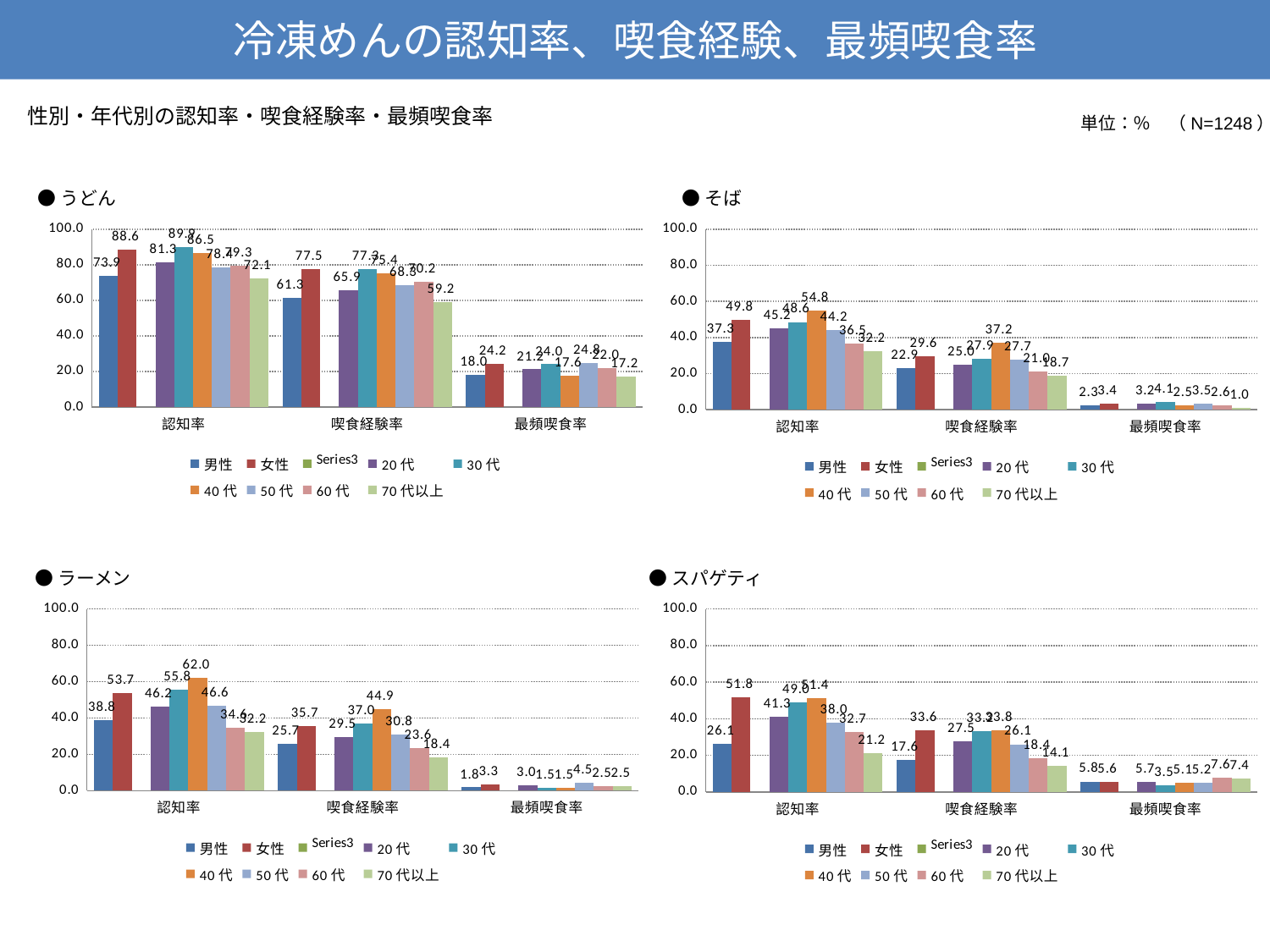

冷凍めんの認知率、喫食経験、最頻喫食率
性別・年代別の認知率・喫食経験率・最頻喫食率
単位：％　（N=1248）
●うどん
●そば

### Chart

| Category | 男性 | 女性 |  | 20代 | 30代 | 40代 | 50代 | 60代 | 70代以上 |
|---|---|---|---|---|---|---|---|---|---|
| 認知率 | 73.87820512820514 | 88.62179487179465 | None | 81.25 | 89.90384615384612 | 86.53846153846135 | 78.3653846153845 | 79.32692307692305 | 72.1153846153845 |
| 喫食経験率 | 61.2540192926045 | 77.491961414791 | None | 65.8653846153845 | 77.29468599033835 | 75.36231884057952 | 68.26923076923092 | 70.19230769230768 | 59.22330097087391 |
| 最頻喫食率 | 17.970049916805287 | 24.19354838709679 | None | 21.182266009852217 | 24.019607843137212 | 17.64705882352943 | 24.75247524752472 | 21.951219512195095 | 17.24137931034483 |

### Chart

| Category | 男性 | 女性 |  | 20代 | 30代 | 40代 | 50代 | 60代 | 70代以上 |
|---|---|---|---|---|---|---|---|---|---|
| 認知率 | 37.33974358974346 | 49.83974358974346 | None | 45.19230769230769 | 48.55769230769219 | 54.8076923076922 | 44.23076923076926 | 36.538461538461526 | 32.211538461538446 |
| 喫食経験率 | 22.940226171243886 | 29.64169381107492 | None | 25.0 | 27.941176470588207 | 37.19806763285026 | 27.669902912621325 | 20.975609756097562 | 18.7192118226601 |
| 最頻喫食率 | 2.253032928942808 | 3.3557046979865772 | None | 3.1914893617021276 | 4.081632653061233 | 2.512562814070352 | 3.5353535353535337 | 2.5510204081632617 | 1.0204081632653061 |
●ラーメン
●スパゲティ

### Chart

| Category | 男性 | 女性 |  | 20代 | 30代 | 40代 | 50代 | 60代 | 70代以上 |
|---|---|---|---|---|---|---|---|---|---|
| 認知率 | 38.78205128205131 | 53.685897435897324 | None | 46.15384615384599 | 55.76923076923078 | 62.019230769230774 | 46.63461538461539 | 34.61538461538454 | 32.211538461538446 |
| 喫食経験率 | 25.682182985553727 | 35.69131832797439 | None | 29.468599033816396 | 37.019230769230774 | 44.92753623188406 | 30.76923076923077 | 23.557692307692307 | 18.357487922705314 |
| 最頻喫食率 | 1.8425460636515933 | 3.262642740619902 | None | 2.9850746268656714 | 1.4705882352941158 | 1.4778325123152698 | 4.5 | 2.463054187192119 | 2.512562814070352 |

### Chart

| Category | 男性 | 女性 |  | 20代 | 30代 | 40代 | 50代 | 60代 | 70代以上 |
|---|---|---|---|---|---|---|---|---|---|
| 認知率 | 26.121794871794872 | 51.76282051282052 | None | 41.346153846153925 | 49.038461538461526 | 51.442307692307644 | 37.980769230769226 | 32.69230769230769 | 21.15384615384618 |
| 喫食経験率 | 17.63754045307446 | 33.60389610389604 | None | 27.536231884057973 | 33.17307692307696 | 33.81642512077295 | 26.08695652173913 | 18.446601941747545 | 14.070351758793969 |
| 最頻喫食率 | 5.751391465677189 | 5.6384742951907105 | None | 5.6701030927835125 | 3.5000000000000004 | 5.102040816326523 | 5.181347150259072 | 7.608695652173914 | 7.428571428571429 |